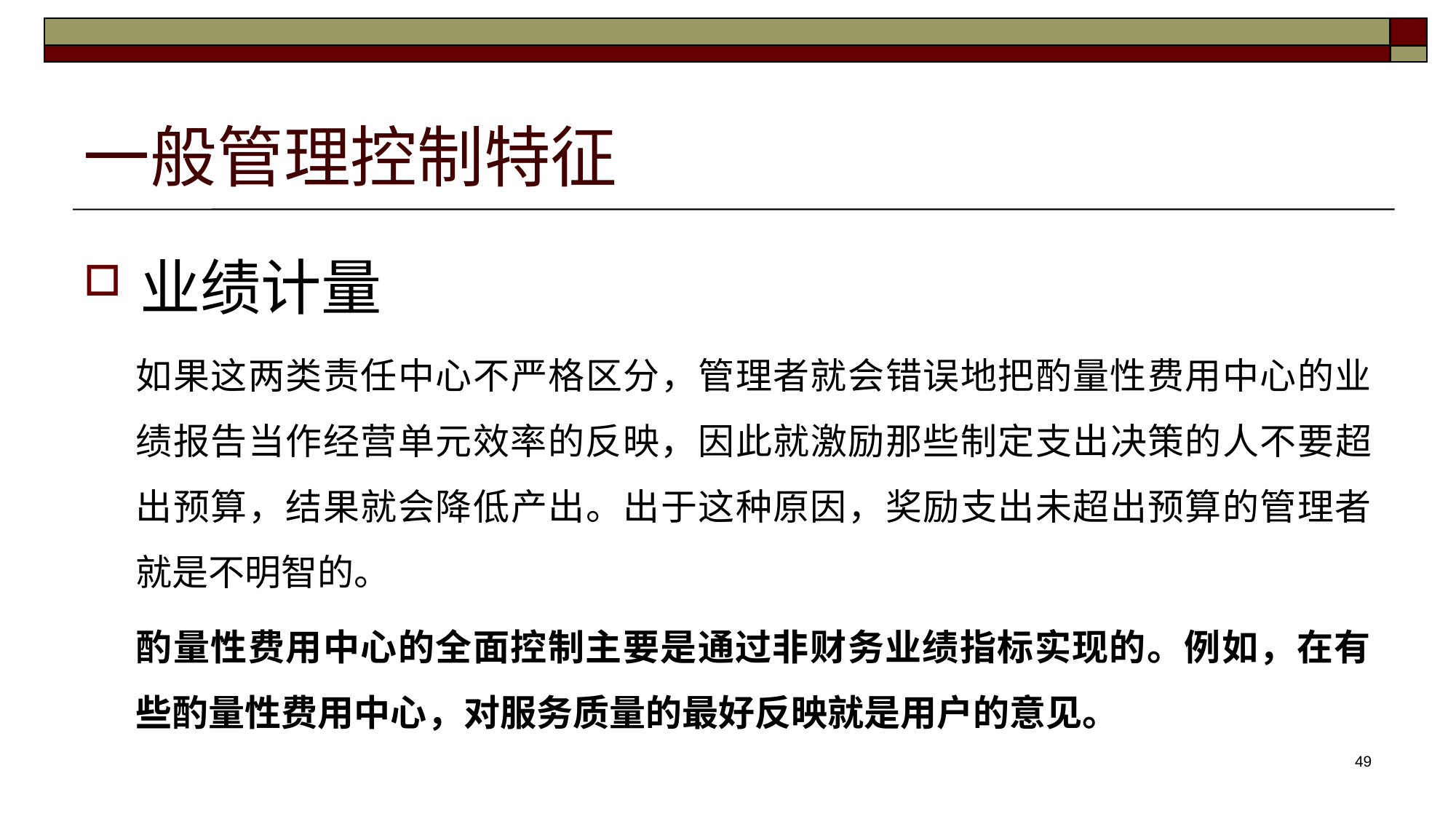

# 一般管理控制特征
业绩计量
如果这两类责任中心不严格区分，管理者就会错误地把酌量性费用中心的业绩报告当作经营单元效率的反映，因此就激励那些制定支出决策的人不要超出预算，结果就会降低产出。出于这种原因，奖励支出未超出预算的管理者就是不明智的。
酌量性费用中心的全面控制主要是通过非财务业绩指标实现的。例如，在有些酌量性费用中心，对服务质量的最好反映就是用户的意见。

49